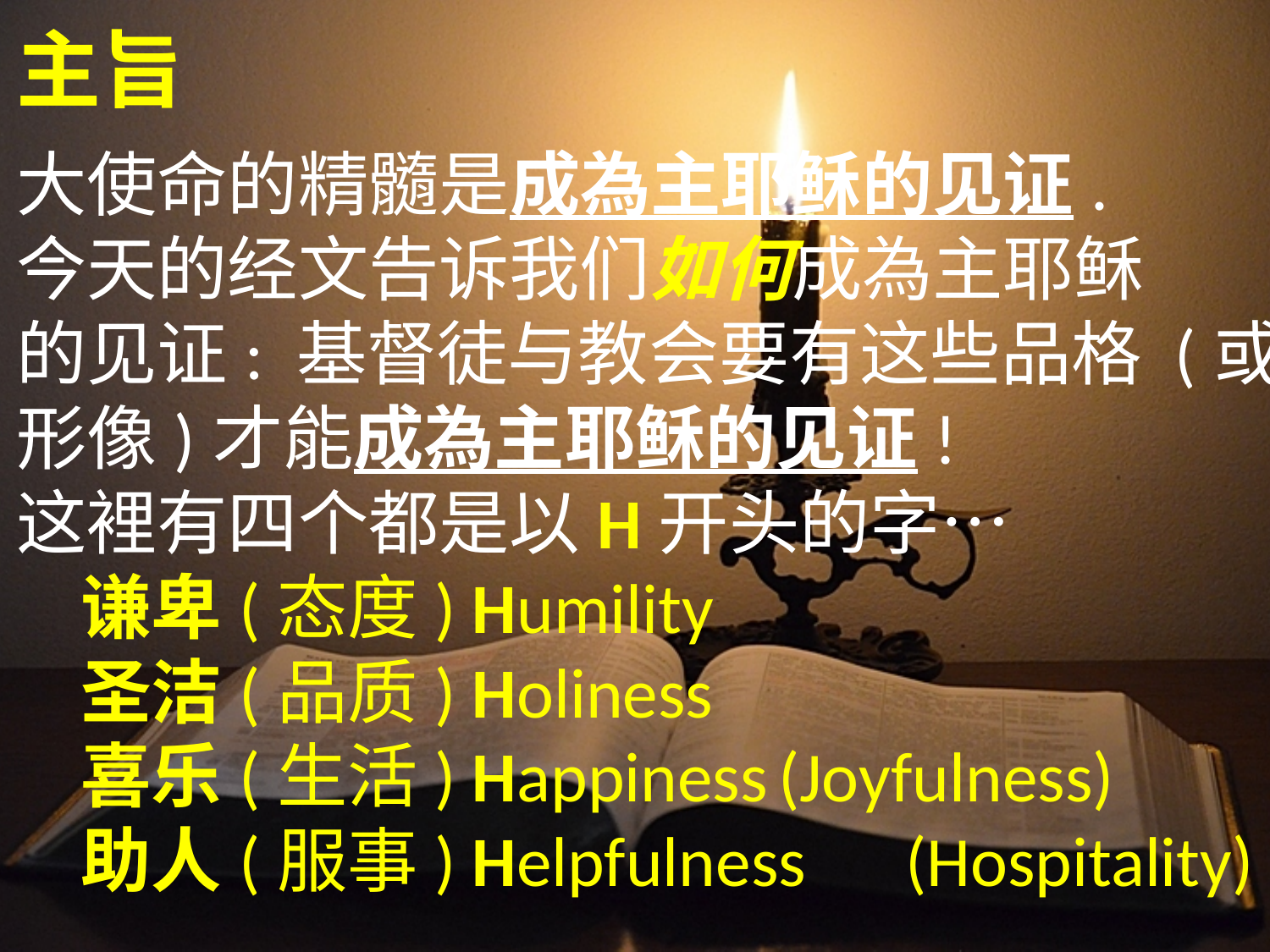

主旨
大使命的精髓是成為主耶稣的见证.
今天的经文告诉我们如何成為主耶稣
的见证: 基督徒与教会要有这些品格 (或
形像)才能成為主耶稣的见证!
这裡有四个都是以H开头的字…
	谦卑(态度) Humility
	圣洁(品质) Holiness
	喜乐(生活) Happiness	(Joyfulness)
	助人(服事) Helpfulness	(Hospitality)